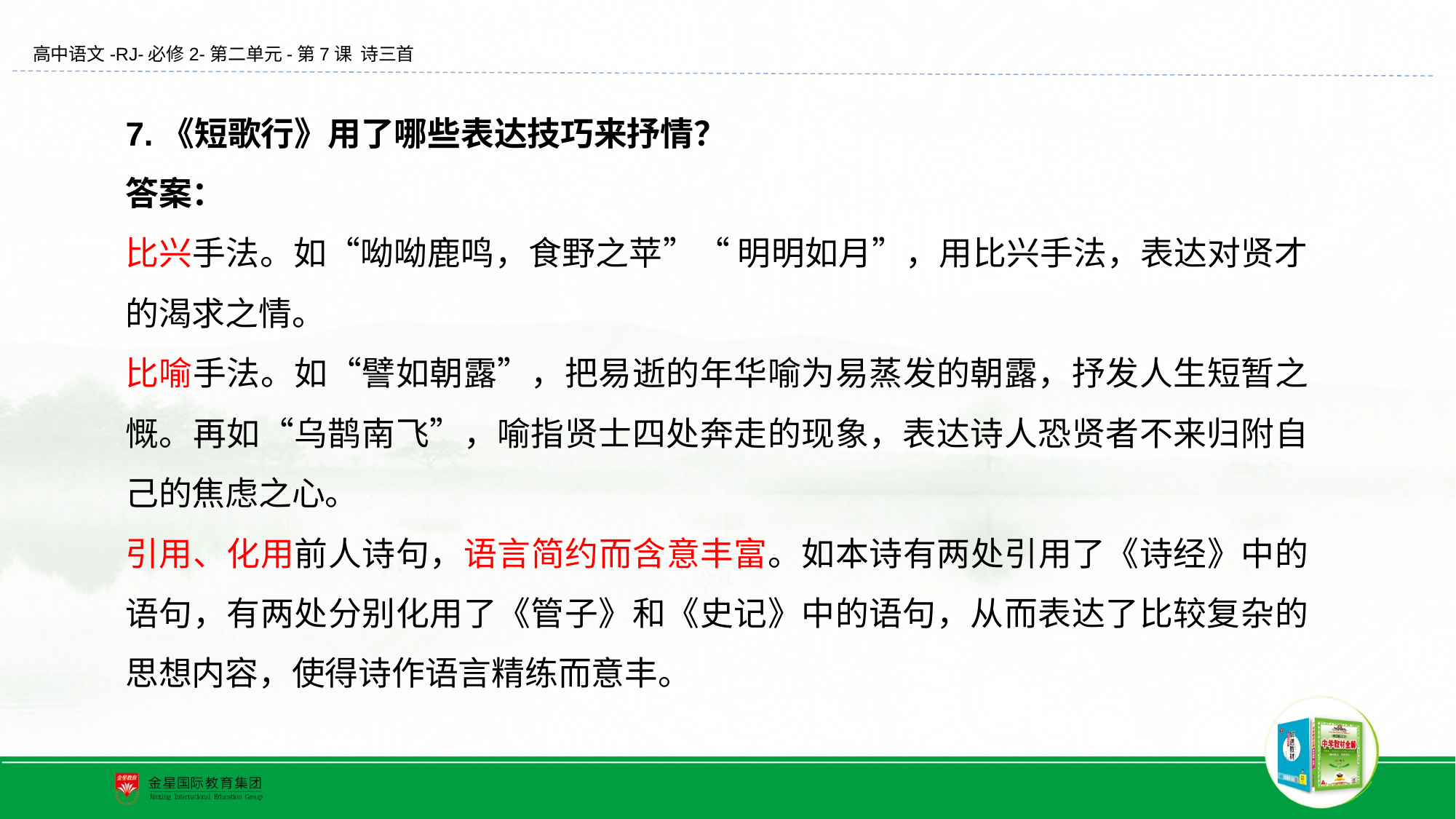

7.《短歌行》用了哪些表达技巧来抒情？
答案：
比兴手法。如“呦呦鹿鸣，食野之苹”“ 明明如月”，用比兴手法，表达对贤才的渴求之情。
比喻手法。如“譬如朝露”，把易逝的年华喻为易蒸发的朝露，抒发人生短暂之慨。再如“乌鹊南飞”，喻指贤士四处奔走的现象，表达诗人恐贤者不来归附自己的焦虑之心。
引用、化用前人诗句，语言简约而含意丰富。如本诗有两处引用了《诗经》中的语句，有两处分别化用了《管子》和《史记》中的语句，从而表达了比较复杂的思想内容，使得诗作语言精练而意丰。